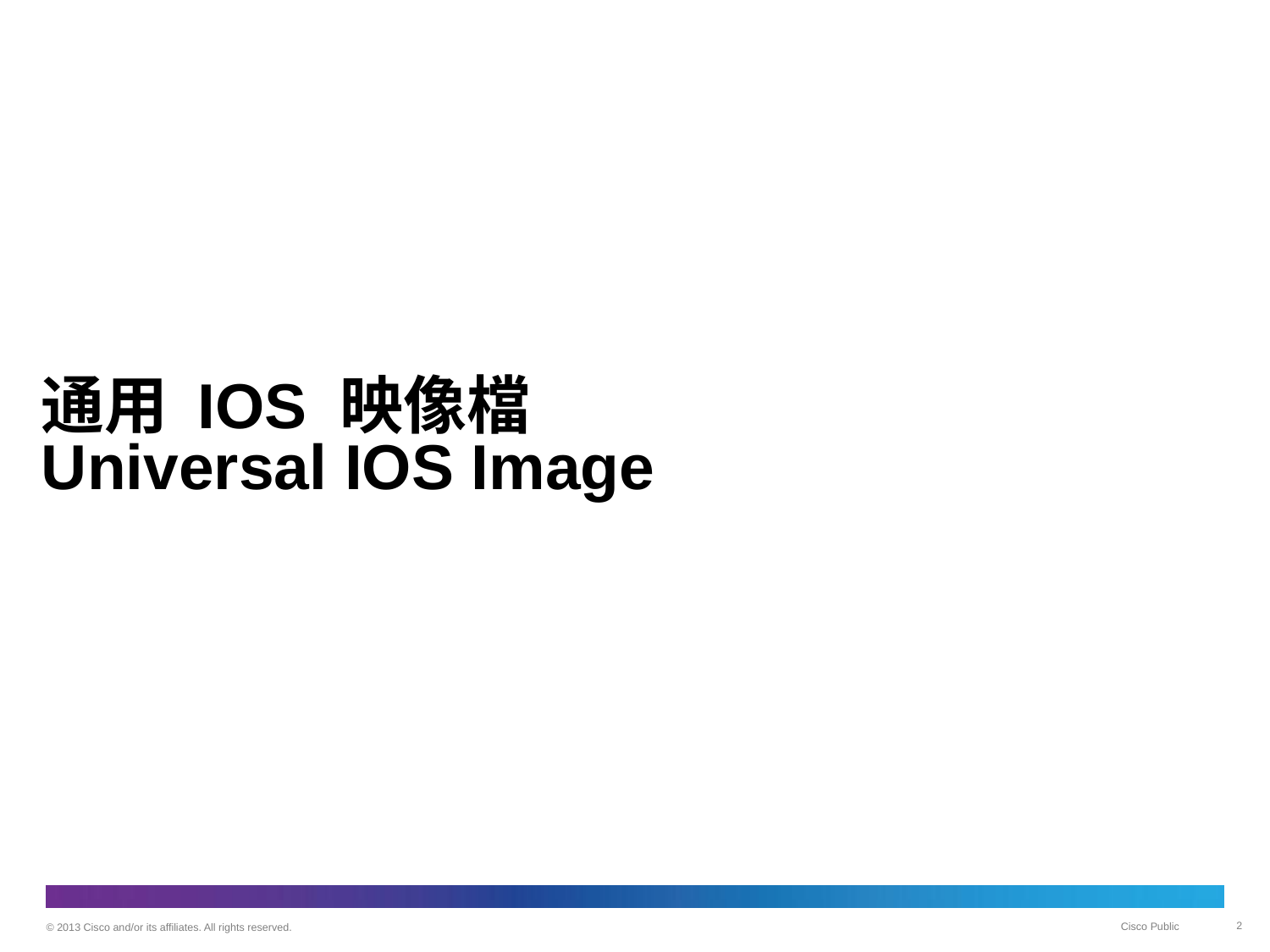

# 通用 IOS 映像檔 Universal IOS Image